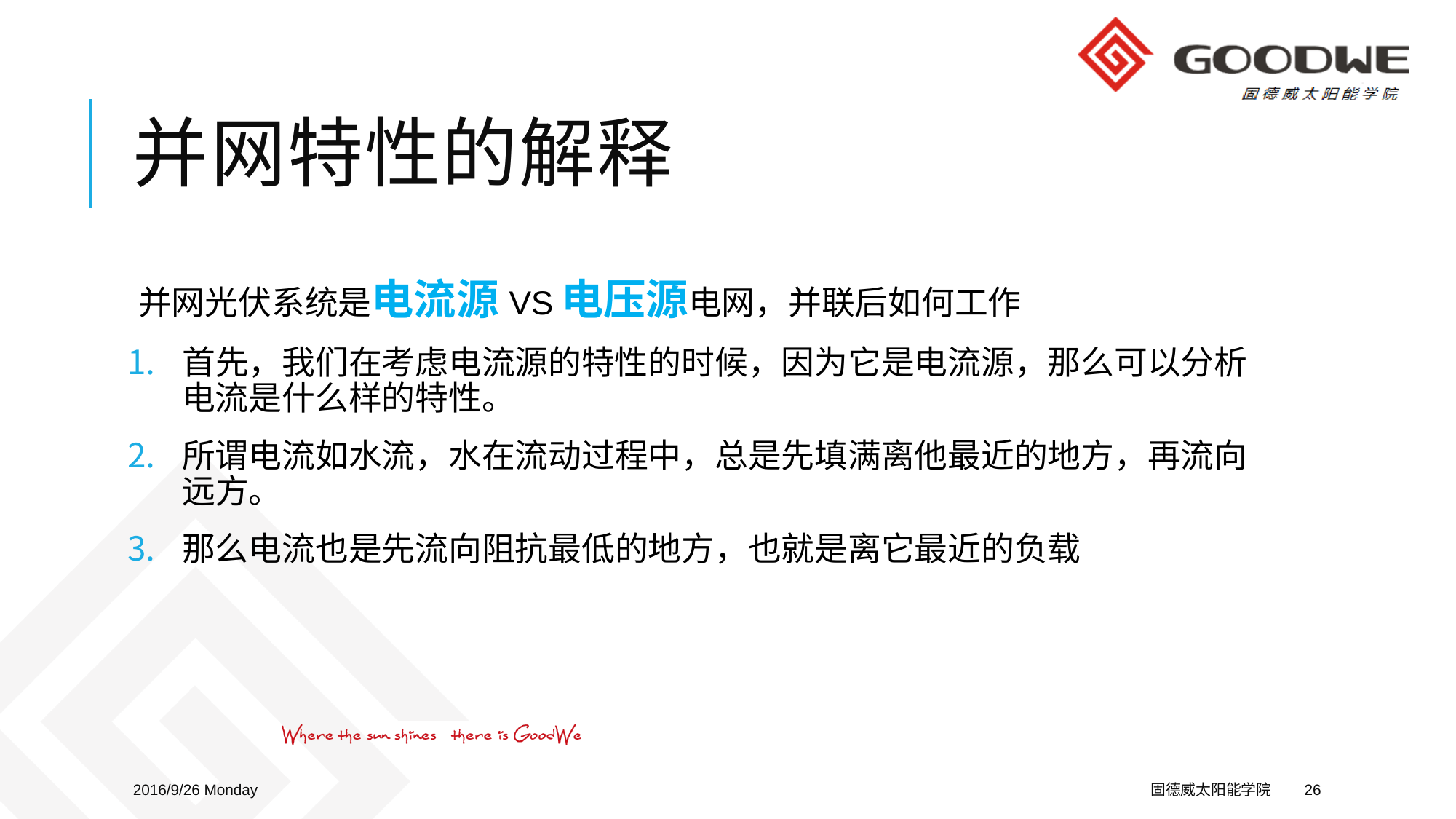

# 并网特性的解释
并网光伏系统是电流源VS电压源电网，并联后如何工作
首先，我们在考虑电流源的特性的时候，因为它是电流源，那么可以分析电流是什么样的特性。
所谓电流如水流，水在流动过程中，总是先填满离他最近的地方，再流向远方。
那么电流也是先流向阻抗最低的地方，也就是离它最近的负载
2016/9/26 Monday
固德威太阳能学院
26